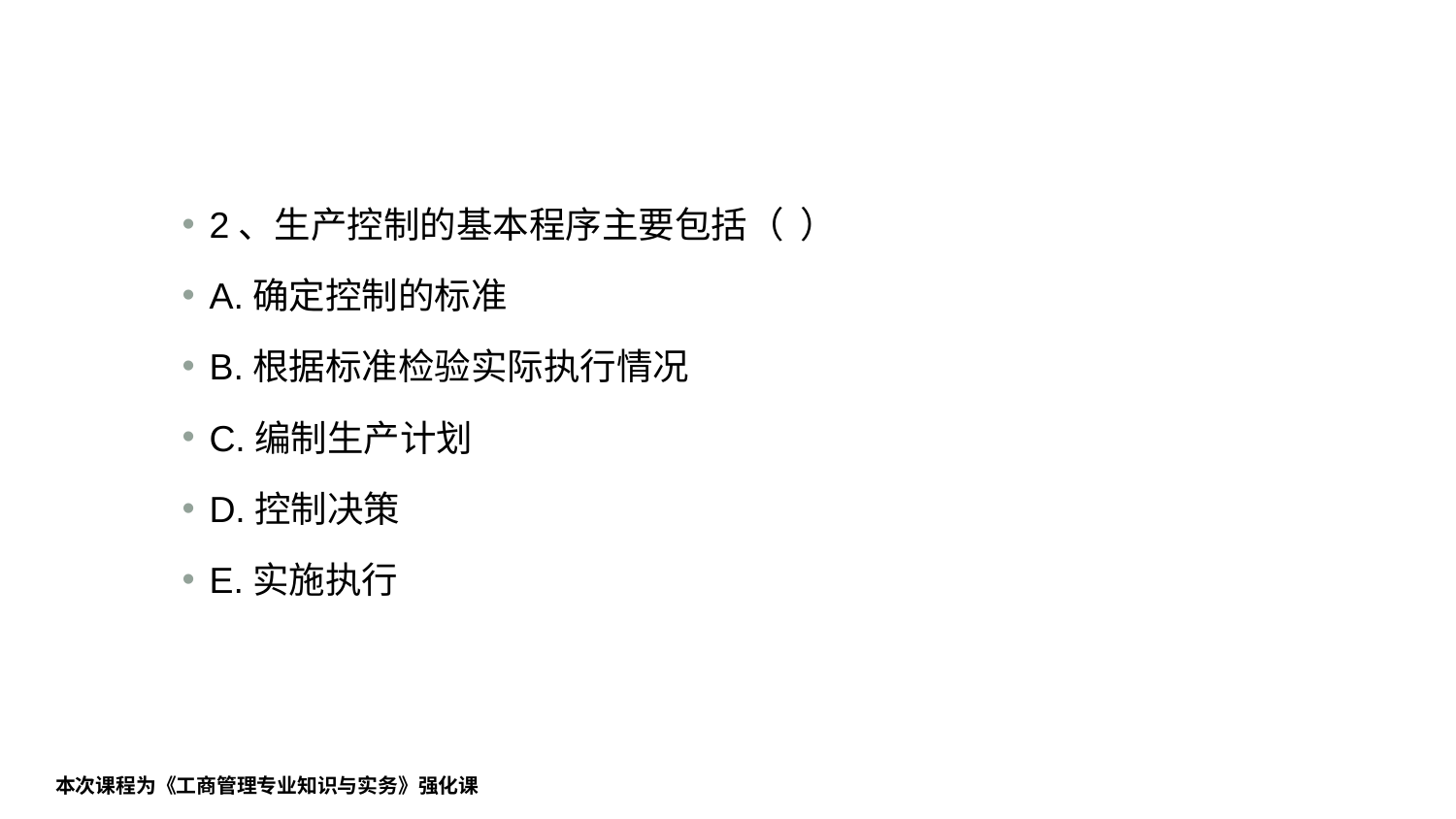

#
2、生产控制的基本程序主要包括（  ）
A.确定控制的标准
B.根据标准检验实际执行情况
C.编制生产计划
D.控制决策
E.实施执行